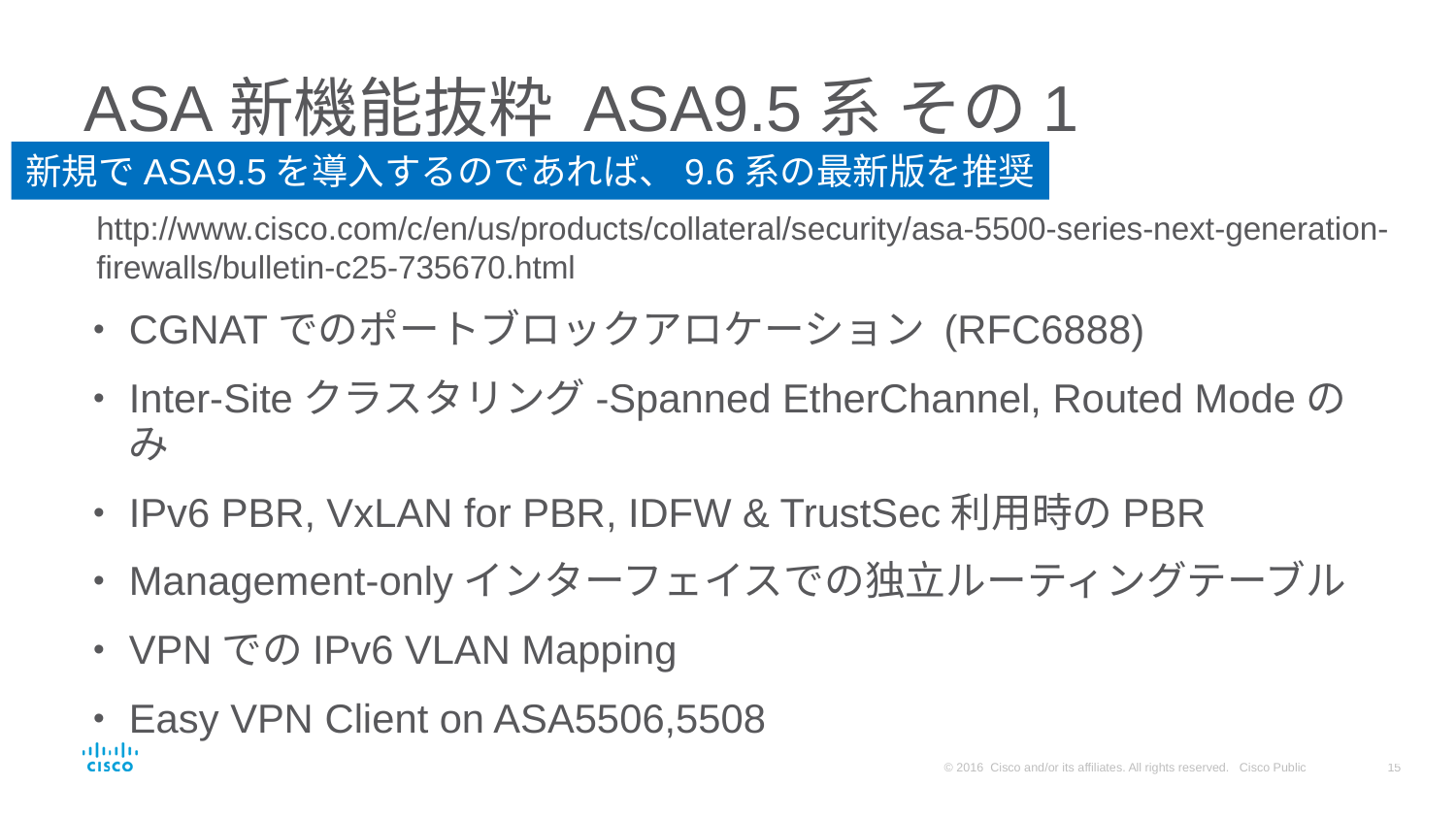

# ASA新機能抜粋 ASA9.5系 その1
新規でASA9.5を導入するのであれば、9.6系の最新版を推奨
http://www.cisco.com/c/en/us/products/collateral/security/asa-5500-series-next-generation-firewalls/bulletin-c25-735670.html
CGNATでのポートブロックアロケーション (RFC6888)
Inter-Siteクラスタリング-Spanned EtherChannel, Routed Modeのみ
IPv6 PBR, VxLAN for PBR, IDFW & TrustSec利用時のPBR
Management-onlyインターフェイスでの独立ルーティングテーブル
VPNでのIPv6 VLAN Mapping
Easy VPN Client on ASA5506,5508